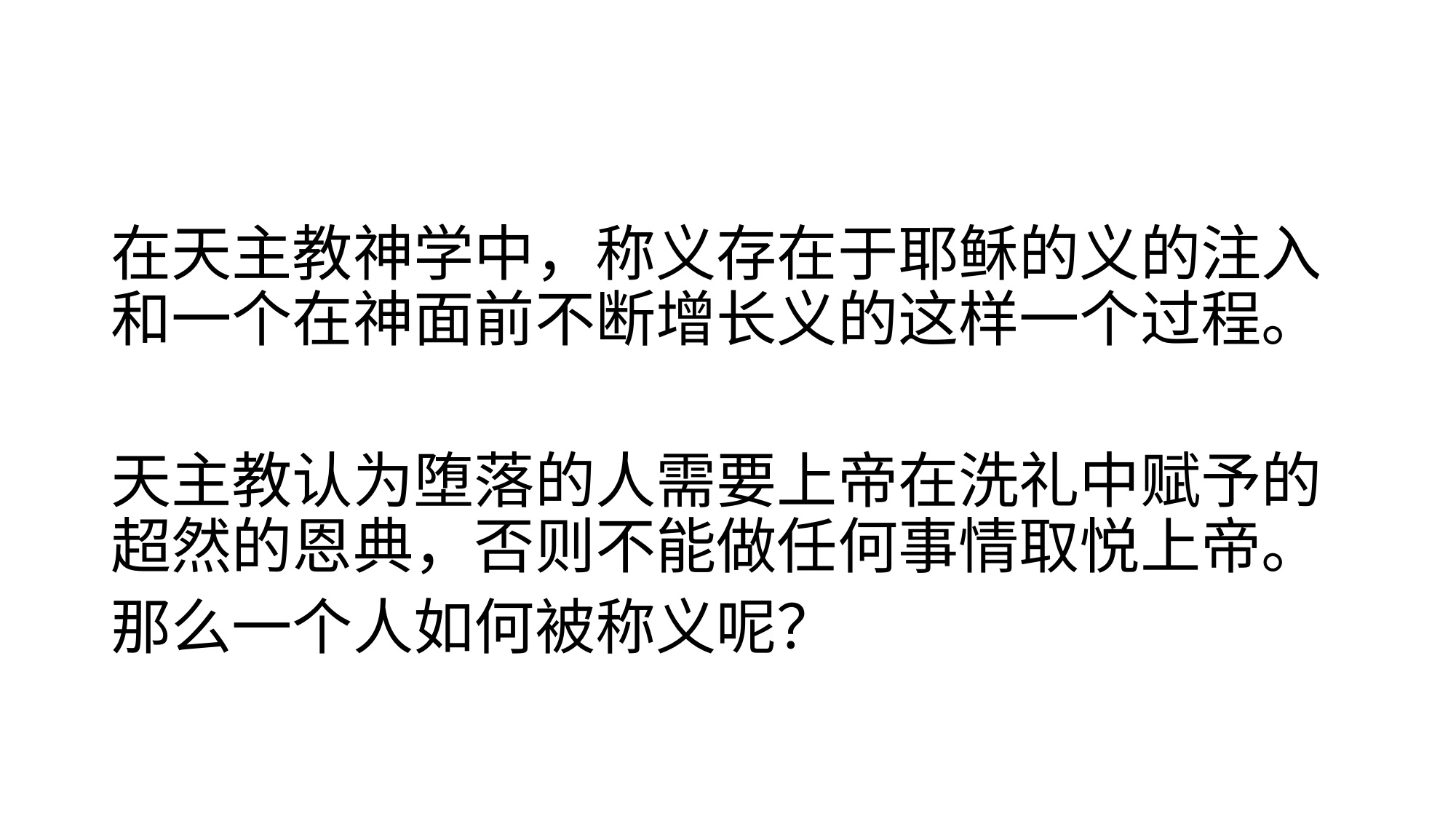

#
在天主教神学中，称义存在于耶稣的义的注入和一个在神面前不断增长义的这样一个过程。

天主教认为堕落的人需要上帝在洗礼中赋予的超然的恩典，否则不能做任何事情取悦上帝。
那么一个人如何被称义呢？